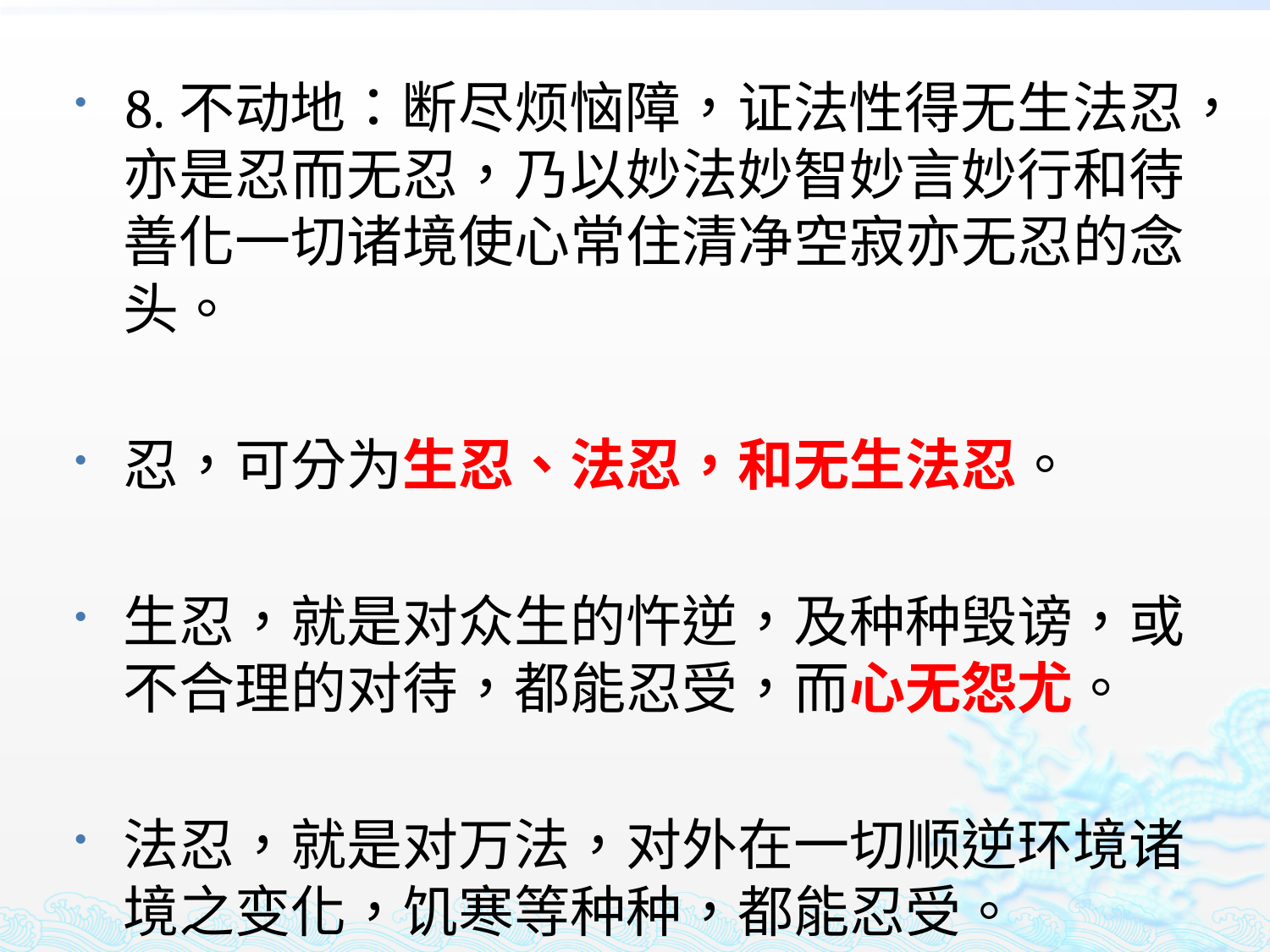

8.不动地：断尽烦恼障，证法性得无生法忍，亦是忍而无忍，乃以妙法妙智妙言妙行和待善化一切诸境使心常住清净空寂亦无忍的念头。

忍，可分为生忍、法忍，和无生法忍。

生忍，就是对众生的忤逆，及种种毁谤，或不合理的对待，都能忍受，而心无怨尤。

法忍，就是对万法，对外在一切顺逆环境诸境之变化，饥寒等种种，都能忍受。